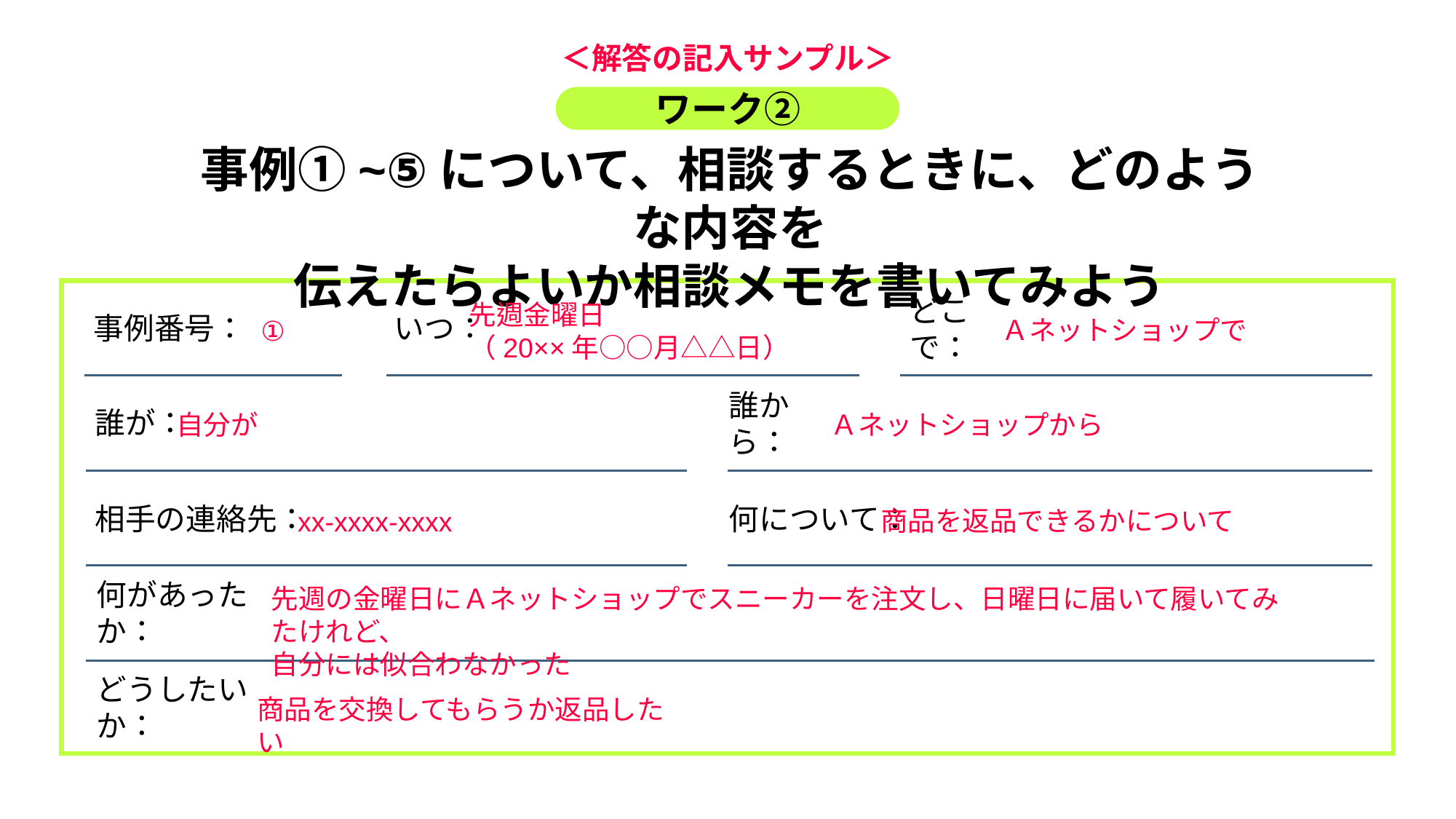

＜解答の記入サンプル＞
先週金曜日
（20××年○○月△△日）
Ａネットショップで
①
自分が
Ａネットショップから
商品を返品できるかについて
xx-xxxx-xxxx
先週の金曜日にＡネットショップでスニーカーを注文し、日曜日に届いて履いてみたけれど、
自分には似合わなかった
商品を交換してもらうか返品したい